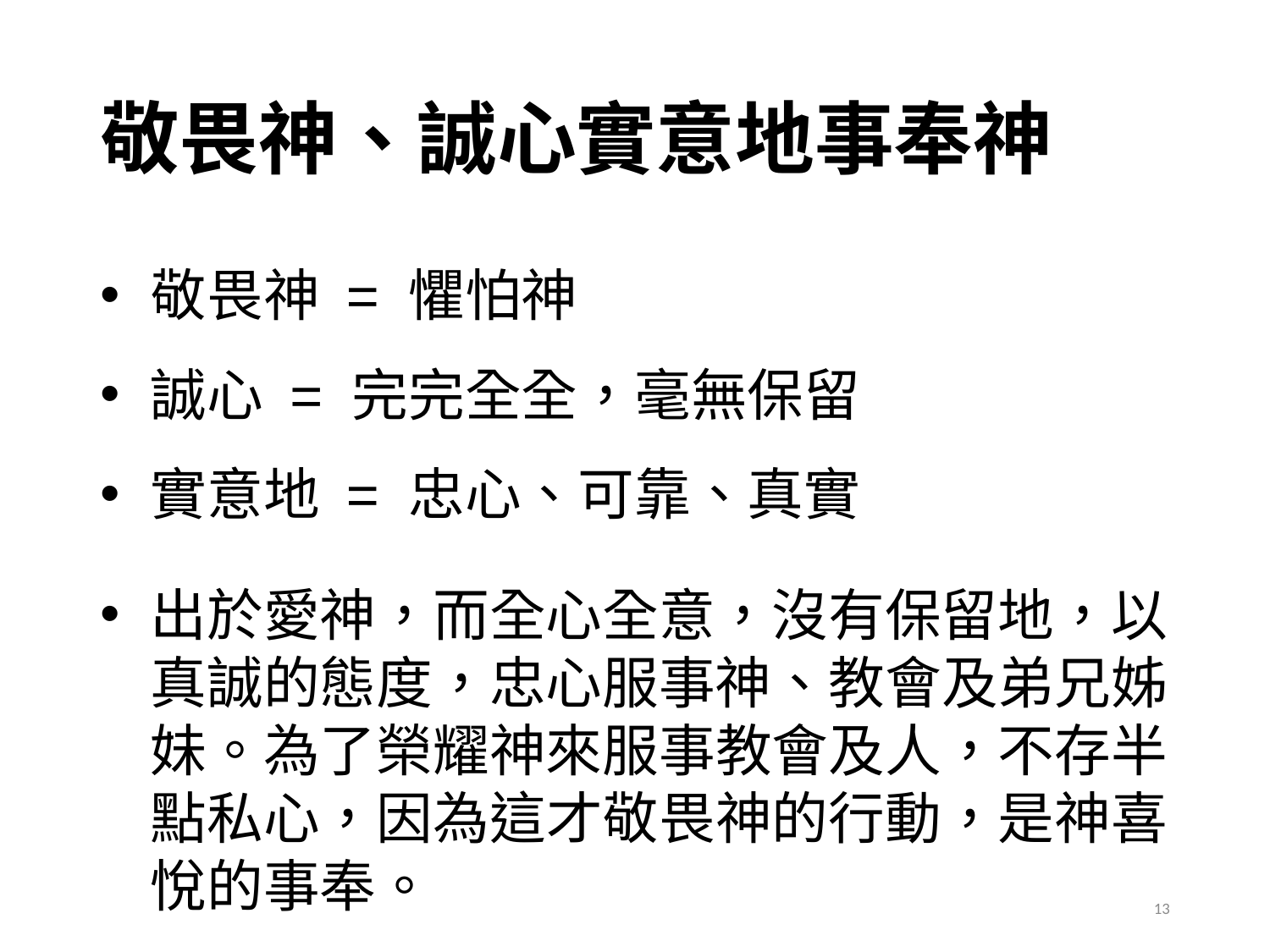

# 敬畏神、誠心實意地事奉神
敬畏神 = 懼怕神
誠心 = 完完全全，毫無保留
實意地 = 忠心、可靠、真實
出於愛神，而全心全意，沒有保留地，以真誠的態度，忠心服事神、教會及弟兄姊妹。為了榮耀神來服事教會及人，不存半點私心，因為這才敬畏神的行動，是神喜悅的事奉。

13